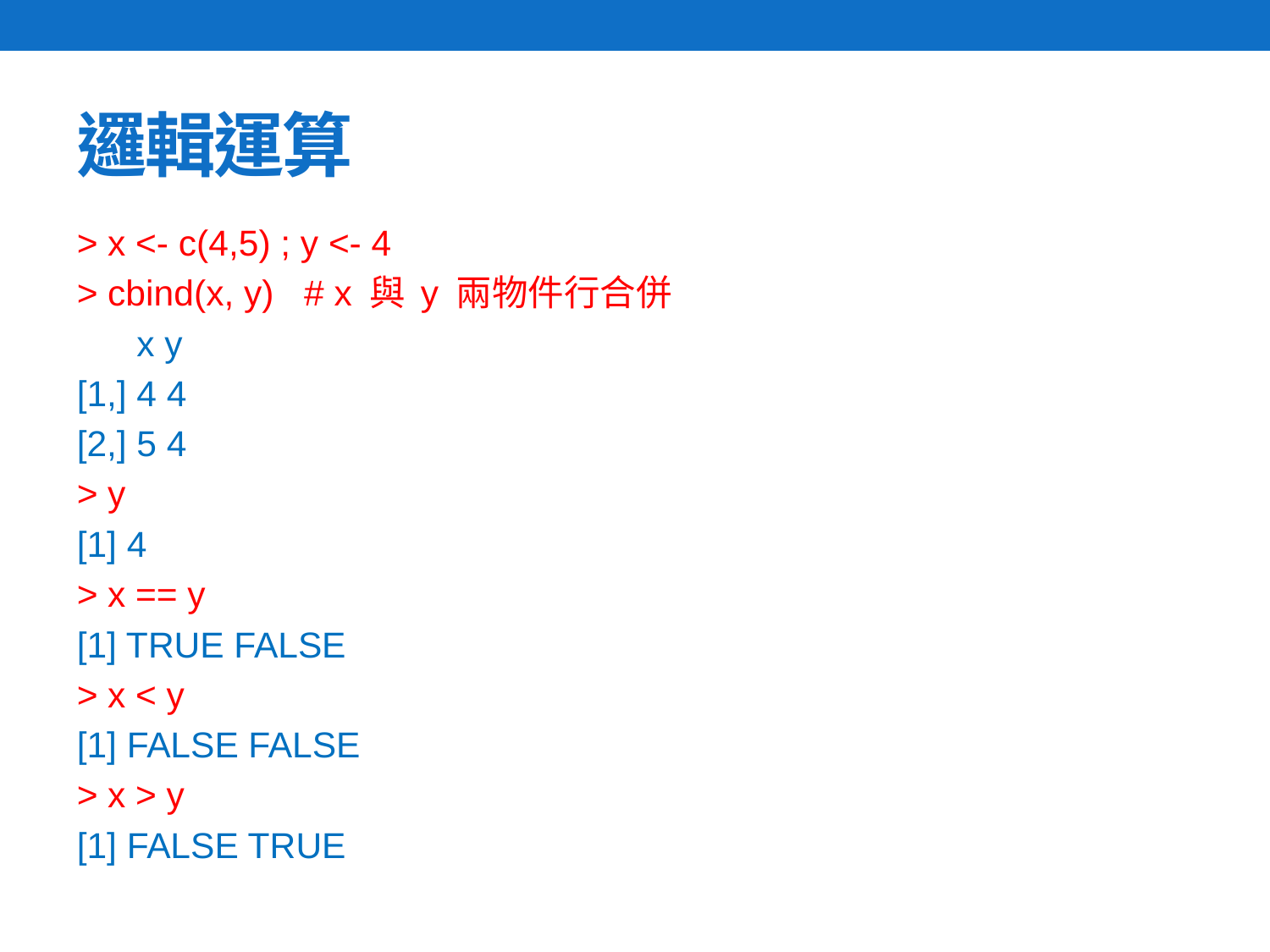

# 邏輯運算
> x <- c(4,5) ; y <- 4
> cbind(x, y)   # x 與 y 兩物件行合併
      x y
[1,] 4 4
[2,] 5 4
> y
[1] 4
> x == y
[1] TRUE FALSE
> x < y
[1] FALSE FALSE
> x > y
[1] FALSE TRUE